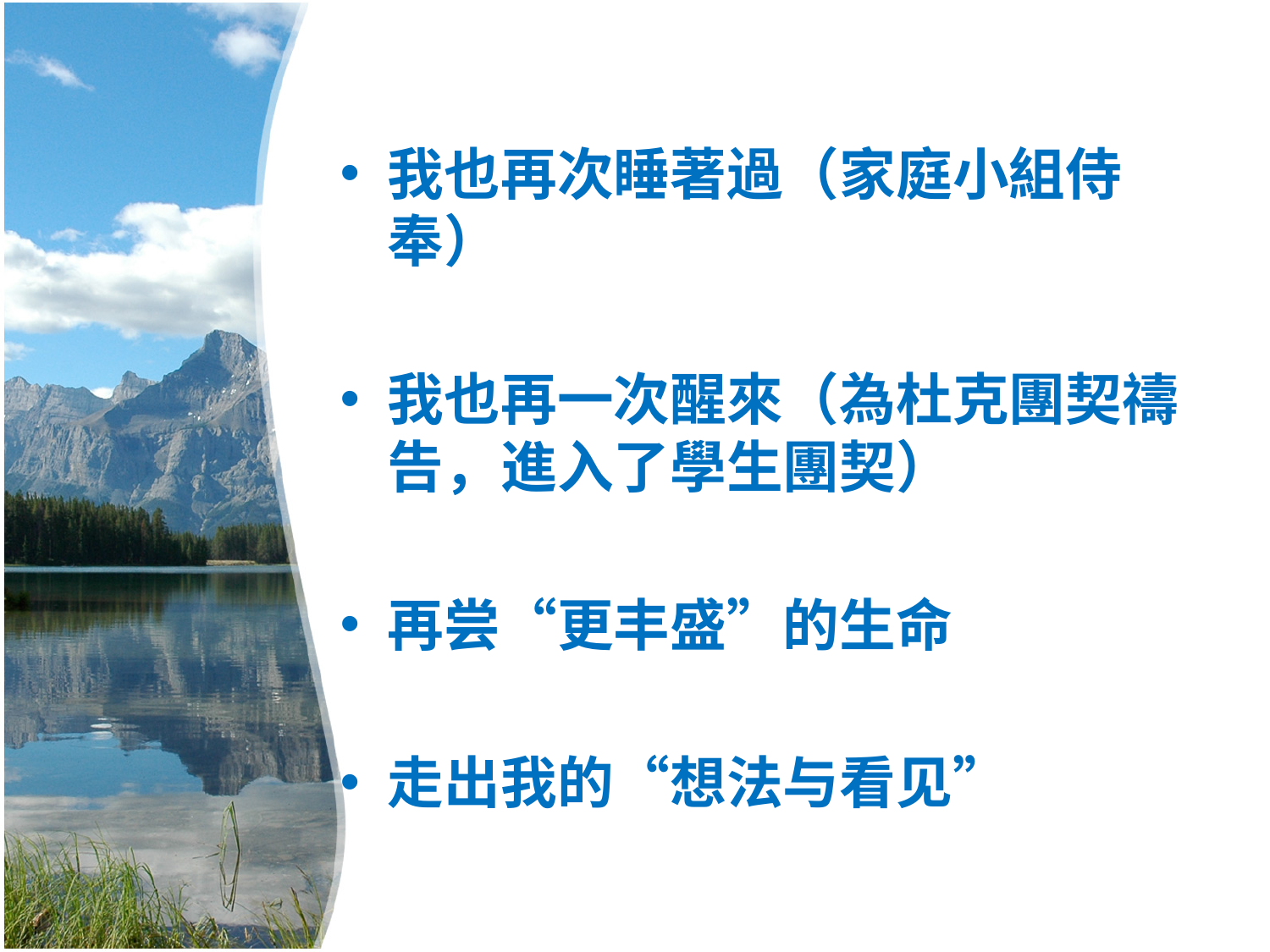

#

我也再次睡著過（家庭小組侍奉）

我也再一次醒來（為杜克團契禱告，進入了學生團契）

再尝“更丰盛”的生命

走出我的“想法与看见”